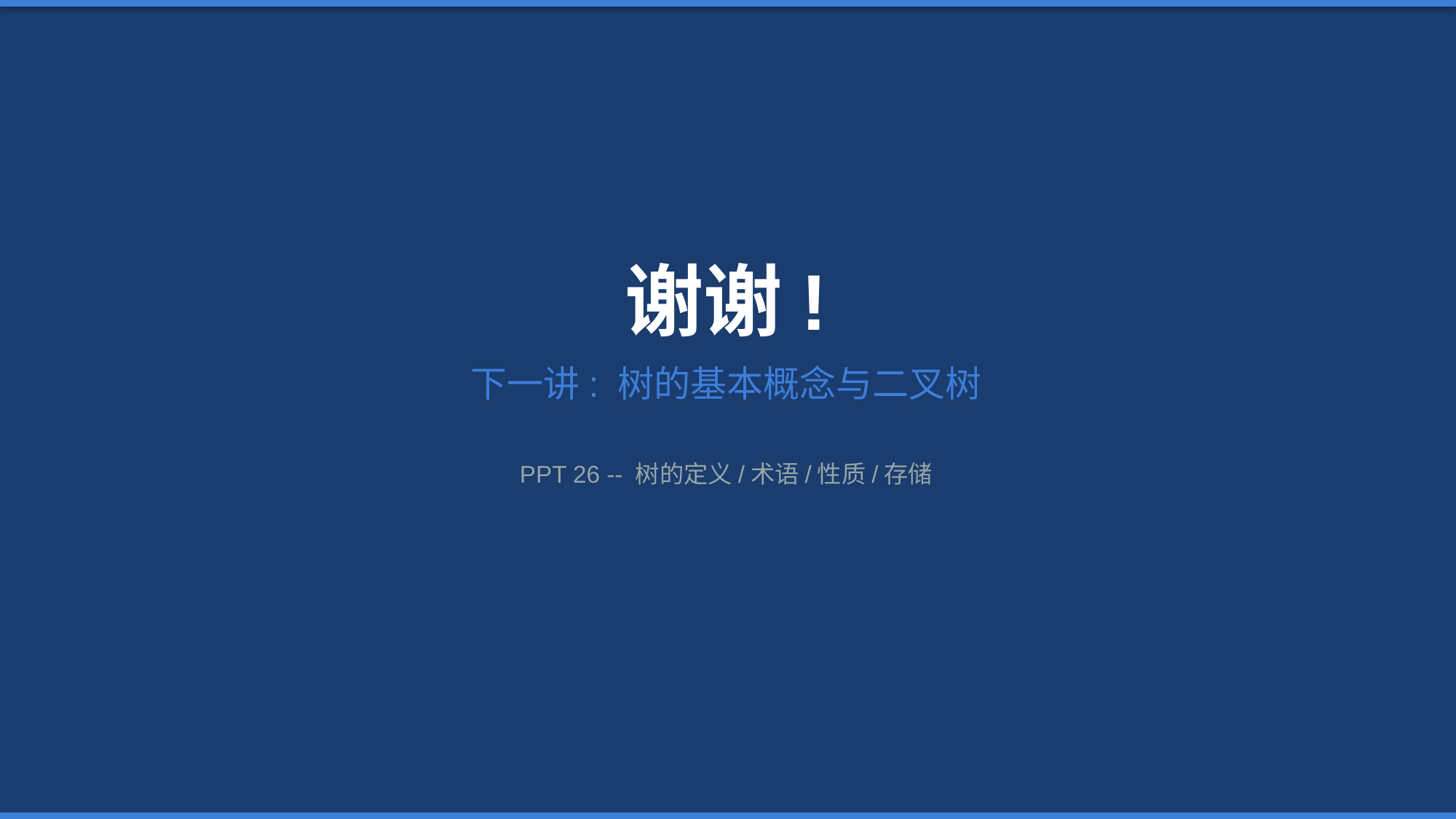

谢谢!
下一讲: 树的基本概念与二叉树
PPT 26 -- 树的定义/术语/性质/存储